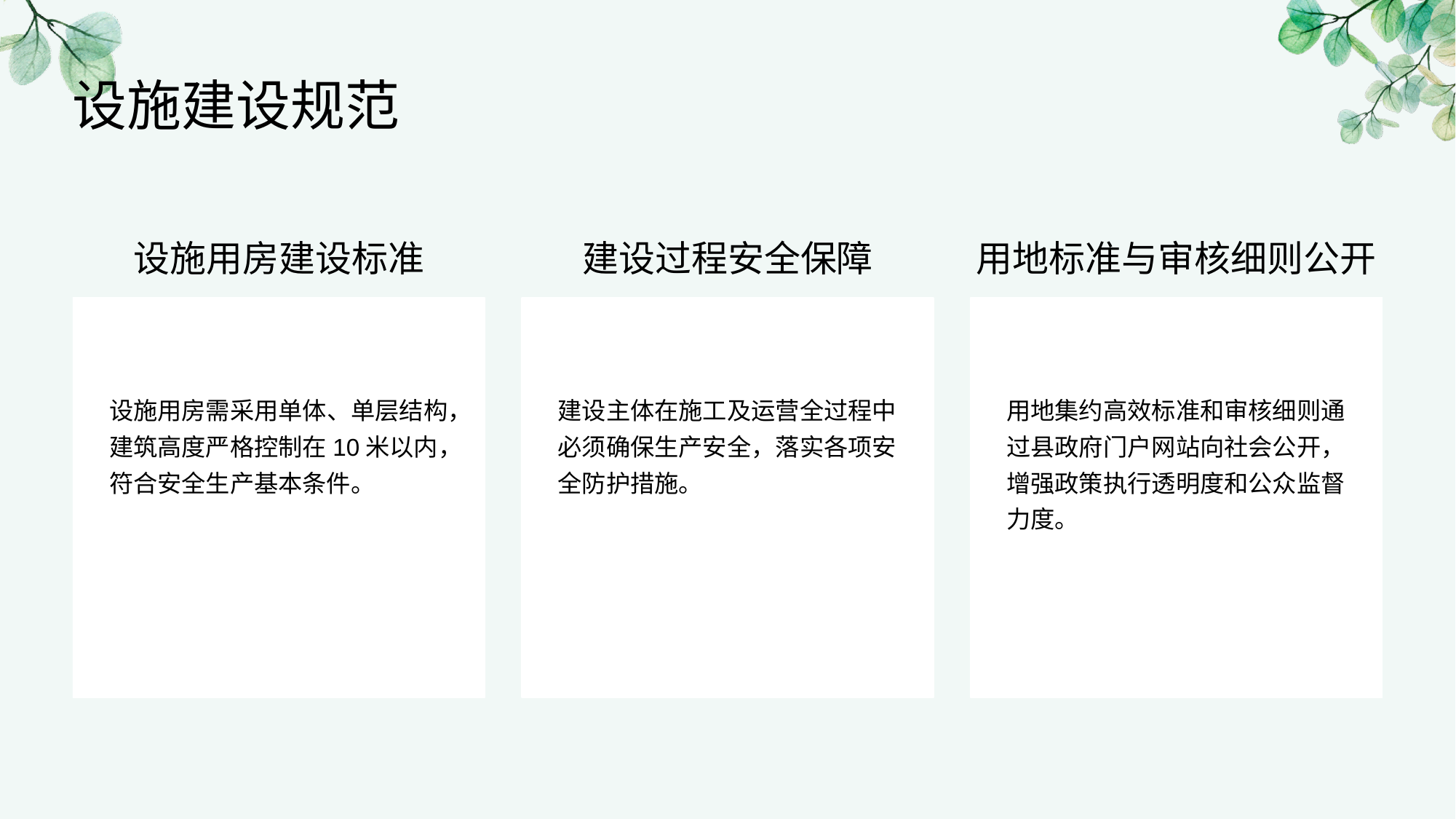

设施建设规范
设施用房建设标准
建设过程安全保障
用地标准与审核细则公开

设施用房需采用单体、单层结构，建筑高度严格控制在10米以内，符合安全生产基本条件。
建设主体在施工及运营全过程中必须确保生产安全，落实各项安全防护措施。
用地集约高效标准和审核细则通过县政府门户网站向社会公开，增强政策执行透明度和公众监督力度。